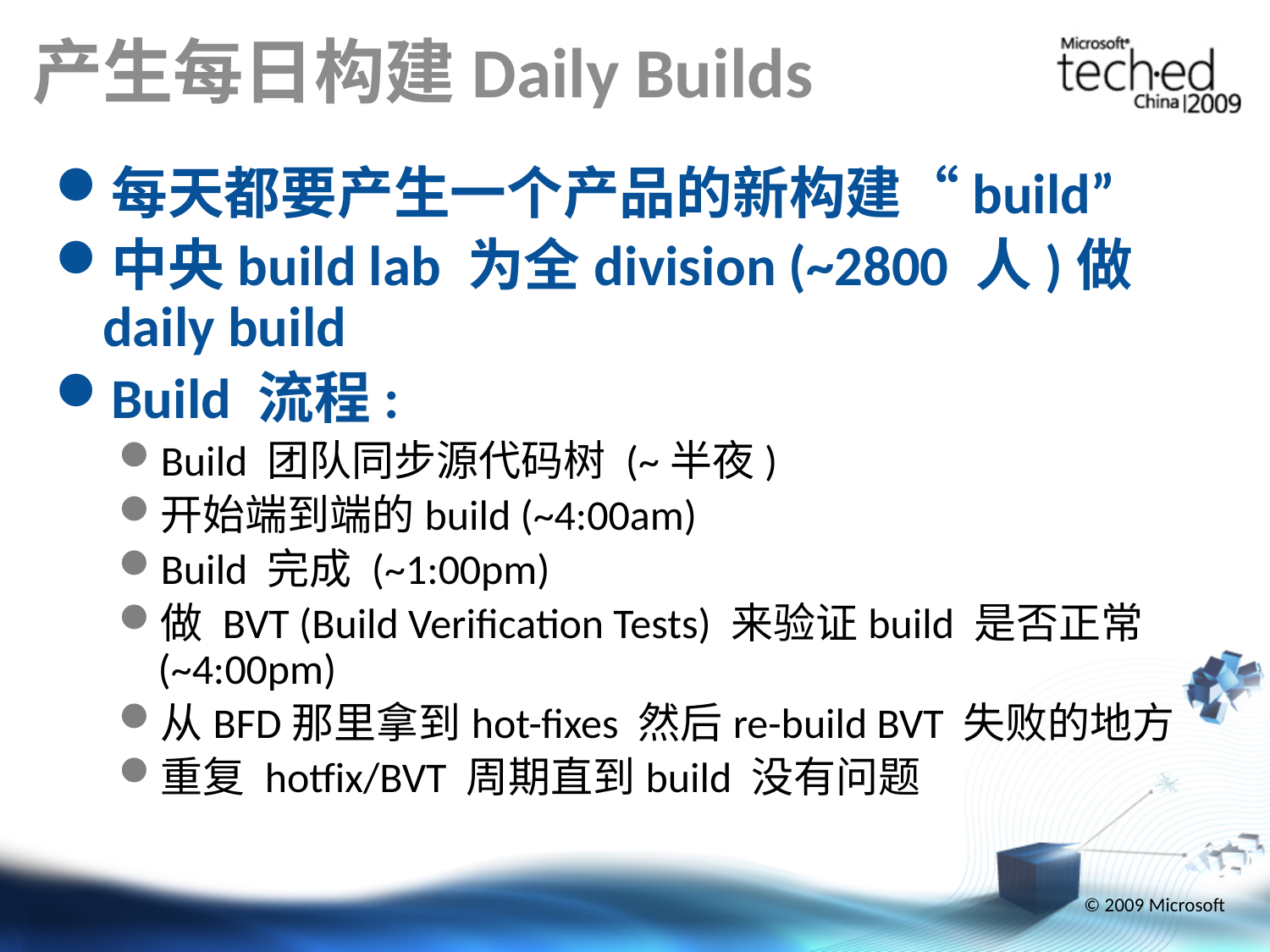

# 产生每日构建Daily Builds
每天都要产生一个产品的新构建“build”
中央build lab 为全division (~2800 人)做daily build
Build 流程:
Build 团队同步源代码树 (~半夜)
开始端到端的build (~4:00am)
Build 完成 (~1:00pm)
做 BVT (Build Verification Tests) 来验证build 是否正常 (~4:00pm)
从BFD那里拿到hot-fixes 然后re-build BVT 失败的地方
重复 hotfix/BVT 周期直到build 没有问题
© 2009 Microsoft